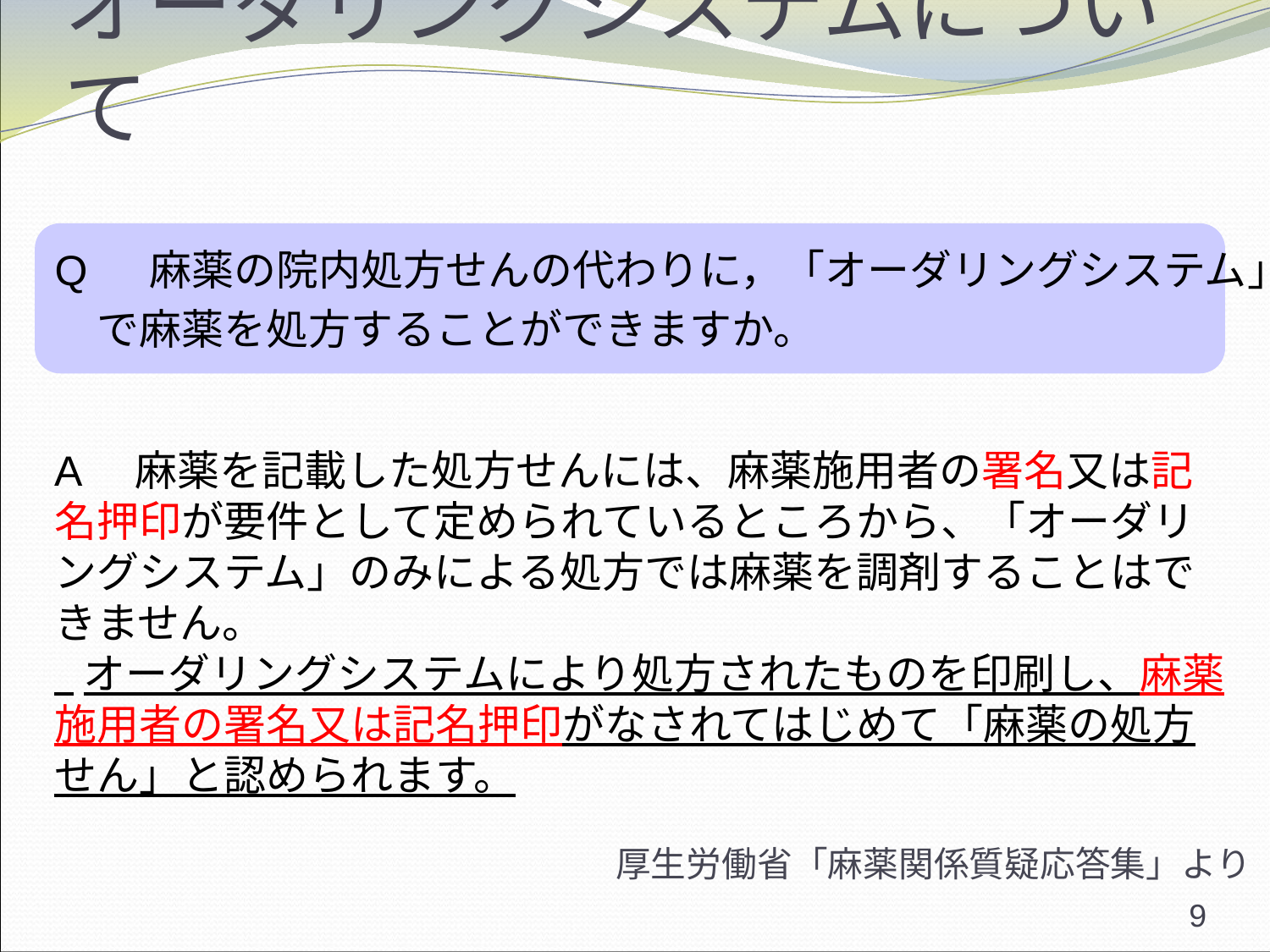

# オーダリングシステムについて
Q　 麻薬の院内処方せんの代わりに，「オーダリングシステム」
　で麻薬を処方することができますか。
A　麻薬を記載した処方せんには、麻薬施用者の署名又は記名押印が要件として定められているところから、「オーダリングシステム」のみによる処方では麻薬を調剤することはできません。
  オーダリングシステムにより処方されたものを印刷し、麻薬施用者の署名又は記名押印がなされてはじめて「麻薬の処方せん」と認められます。
厚生労働省「麻薬関係質疑応答集」より
9